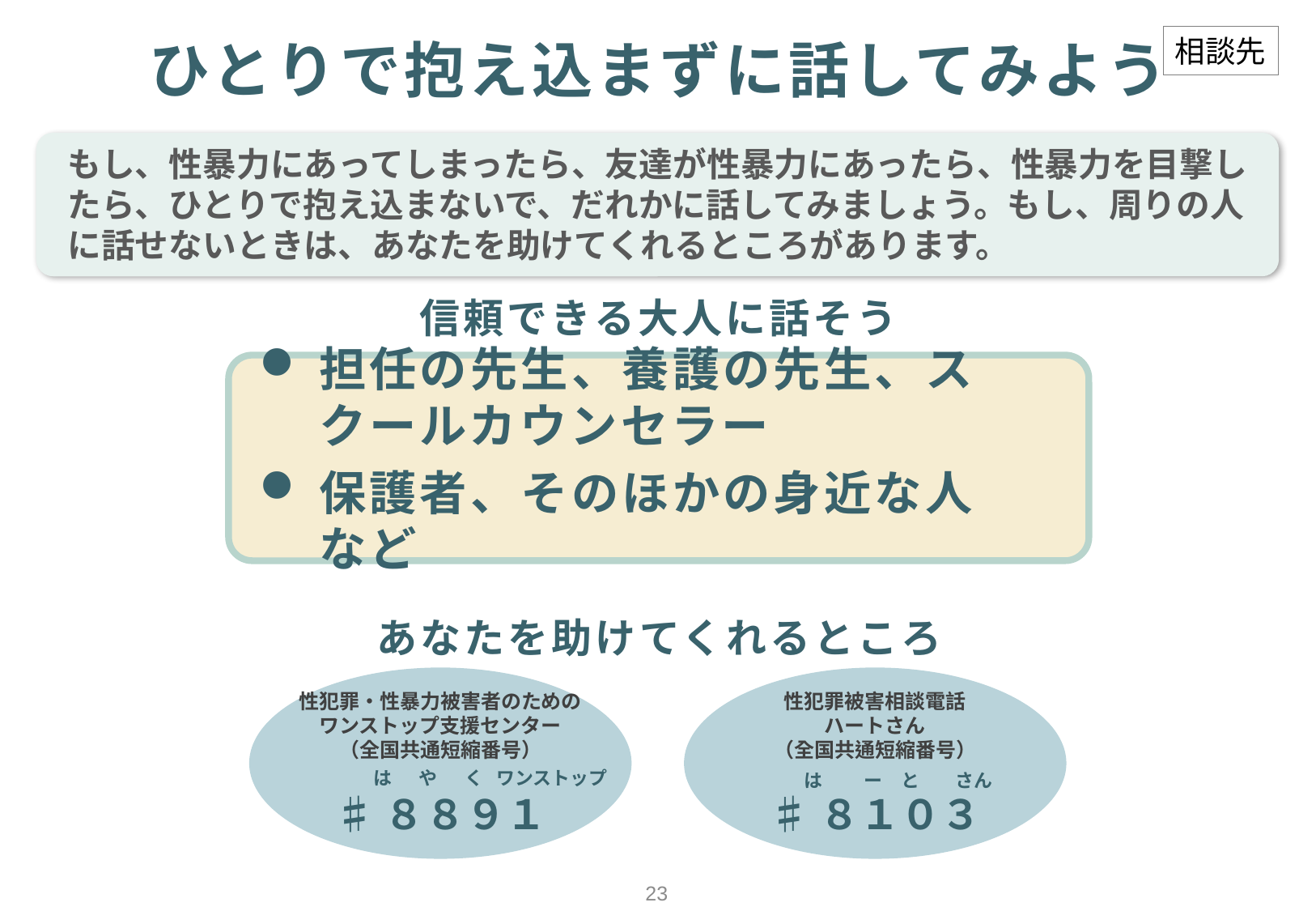

ひとりで抱え込まずに話してみよう
相談先
もし、性暴力にあってしまったら、友達が性暴力にあったら、性暴力を目撃したら、ひとりで抱え込まないで、だれかに話してみましょう。もし、周りの人に話せないときは、あなたを助けてくれるところがあります。
信頼できる大人に話そう
担任の先生、養護の先生、スクールカウンセラー
保護者、そのほかの身近な人　など
あなたを助けてくれるところ
性犯罪・性暴力被害者のための
ワンストップ支援センター
（全国共通短縮番号）

♯８８９１
は  　や  　く   ワンストップ
性犯罪被害相談電話
ハートさん
（全国共通短縮番号）
♯８１０３
は　　 ー　と　　さん
23